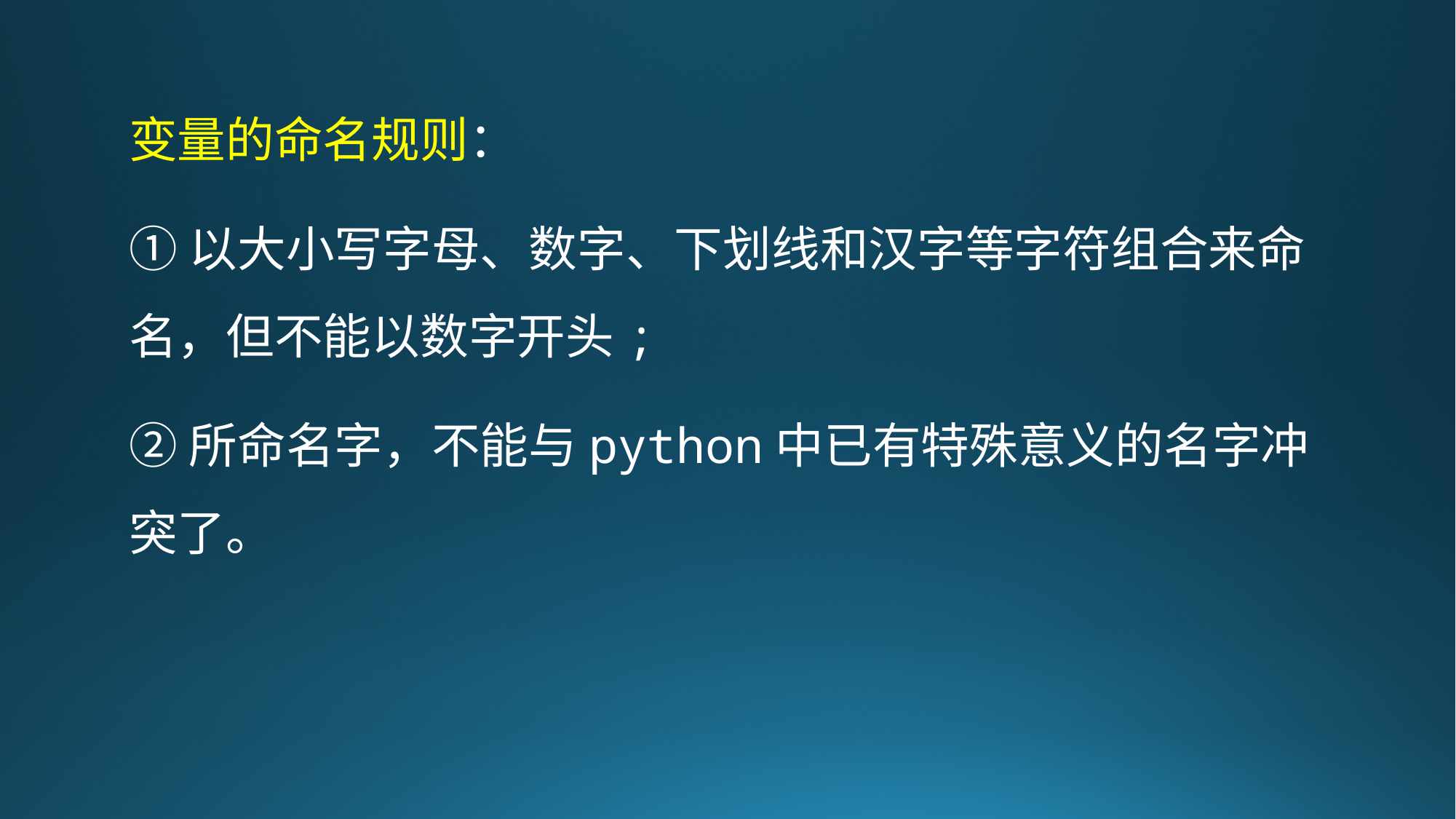

变量的命名规则：

①以大小写字母、数字、下划线和汉字等字符组合来命名，但不能以数字开头;

②所命名字，不能与python中已有特殊意义的名字冲突了。